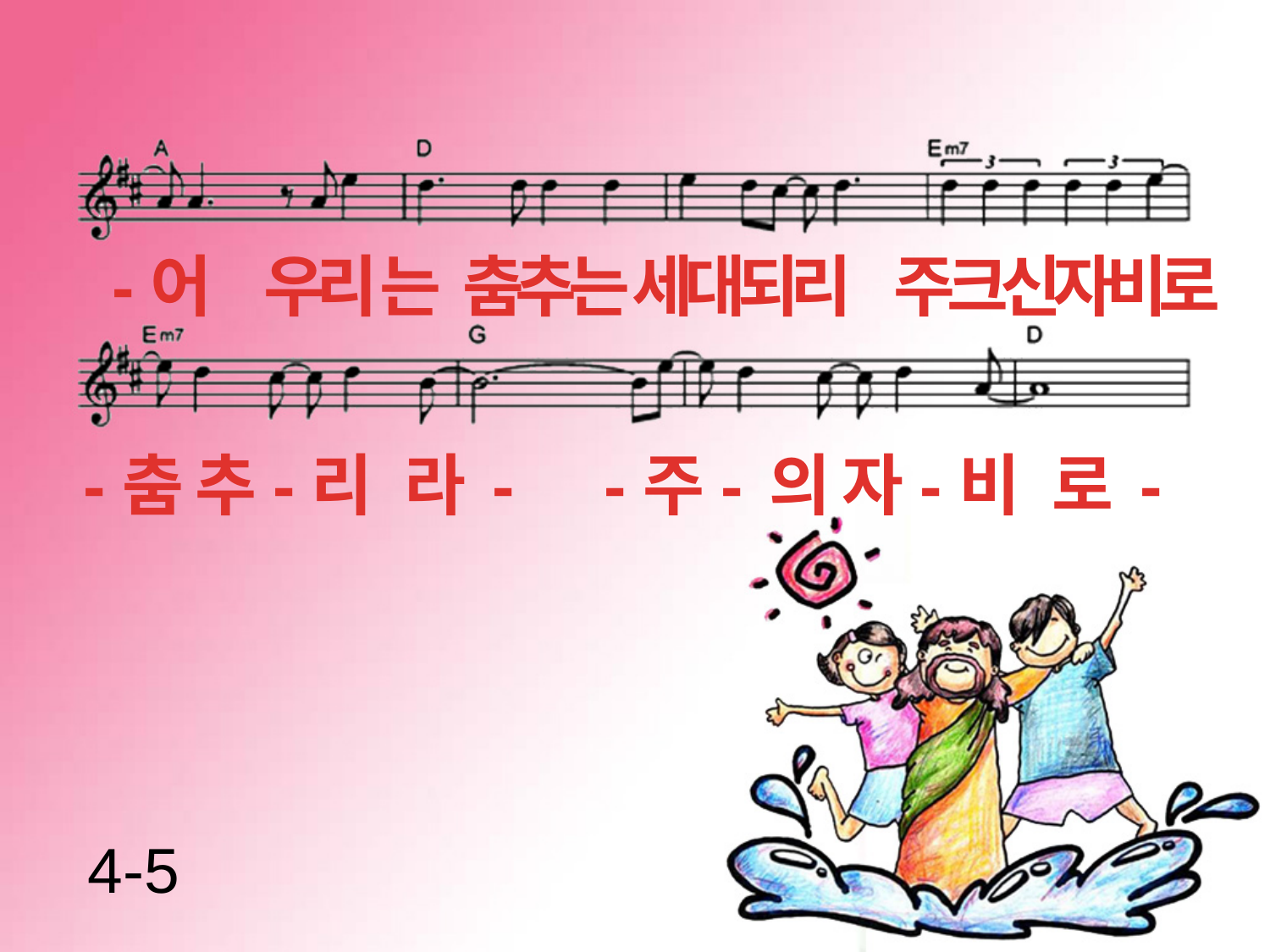

-어      우리 는   춤추는 세대되리     주크신자비로
-춤  추-리    라 -          -주- 의  자-비    로 -
4-5